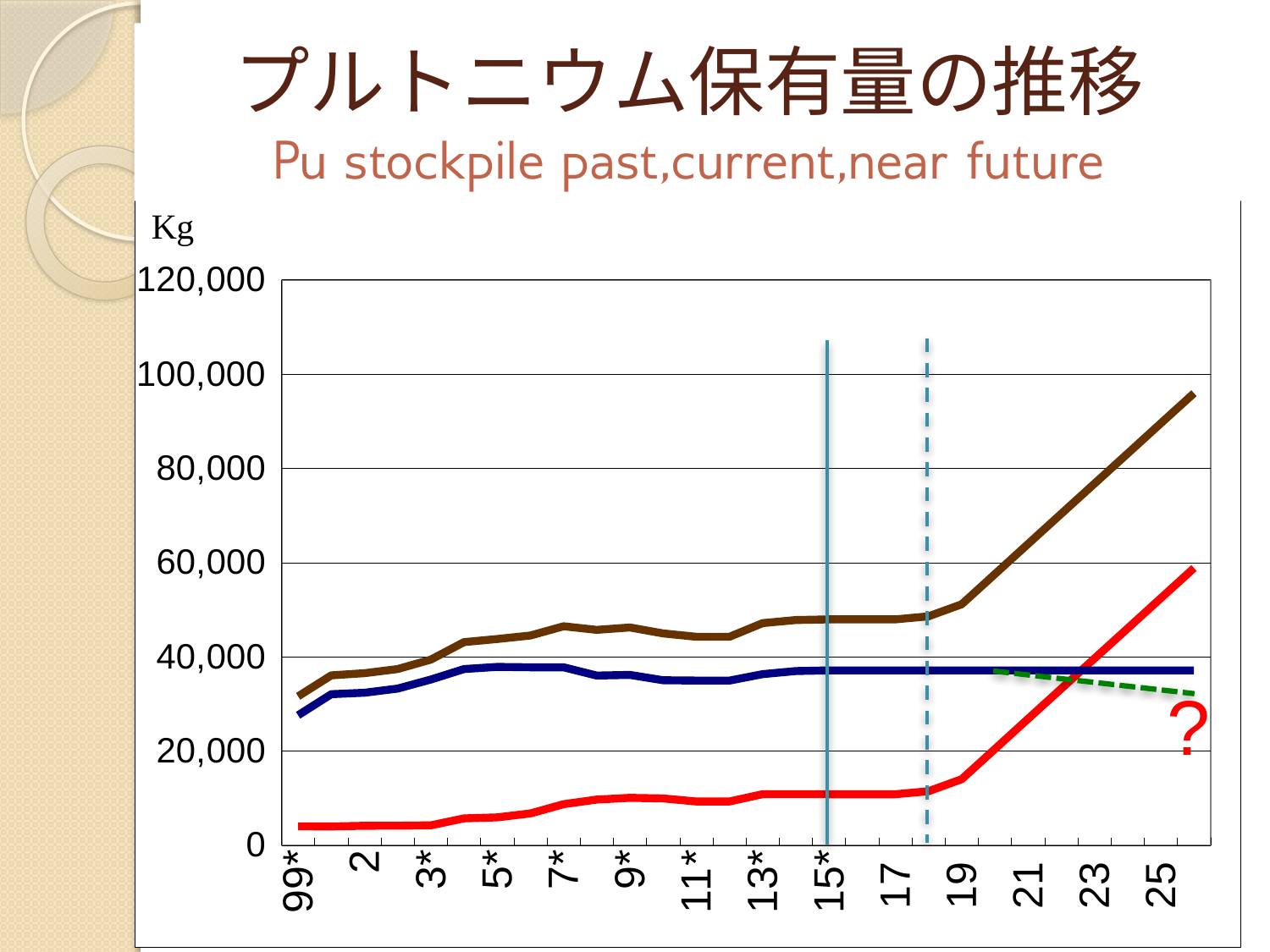

# プルトニウム保有量の推移 Pu stockpile past,current,near future

### Chart

| Category |  |  |  |
|---|---|---|---|
| 99* | 4019.0 | 27596.0 | 31615.0 |
| 2000* | 3995.0 | 32070.0 | 36065.0 |
| 2001* | 4136.0 | 32379.0 | 36515.0 |
| 2* | 4150.0 | 33251.0 | 37401.0 |
| 3* | 4231.0 | 35168.0 | 39399.0 |
| 4* | 5710.0 | 37400.0 | 43110.0 |
| 5* | 5920.0 | 37852.0 | 43772.0 |
| 6* | 6753.0 | 37764.0 | 44517.0 |
| 7* | 8721.0 | 37764.0 | 46485.0 |
| 8* | 9696.0 | 36017.0 | 45713.0 |
| 9* | 10063.0 | 36159.0 | 46222.0 |
| 10* | 9936.0 | 35025.0 | 44961.0 |
| 11* | 9295.0 | 34959.0 | 44254.0 |
| 12* | 9295.0 | 34946.0 | 44241.0 |
| 13* | 10833.0 | 36312.0 | 47145.0 |
| 14* | 10835.0 | 36974.0 | 47809.0 |
| 15* | 10832.0 | 37115.0 | 47947.0 |
| 16  | 10832.0 | 37115.0 | 47947.0 |
| 17  | 10832.0 | 37115.0 | 47947.0 |
| 18  | 11472.0 | 37115.0 | 48587.0 |
| 19  | 14032.0 | 37115.0 | 51147.0 |
| 20  | 20432.0 | 37115.0 | 57547.0 |
| 21  | 26832.0 | 37115.0 | 63947.0 |
| 22  | 33232.0 | 37115.0 | 70347.0 |
| 23  | 39632.0 | 37115.0 | 76747.0 |
| 24  | 46032.0 | 37115.0 | 83147.0 |
| 25  | 52432.0 | 37115.0 | 89547.0 |
| 26  | 58832.0 | 37115.0 | 95947.0 |
?